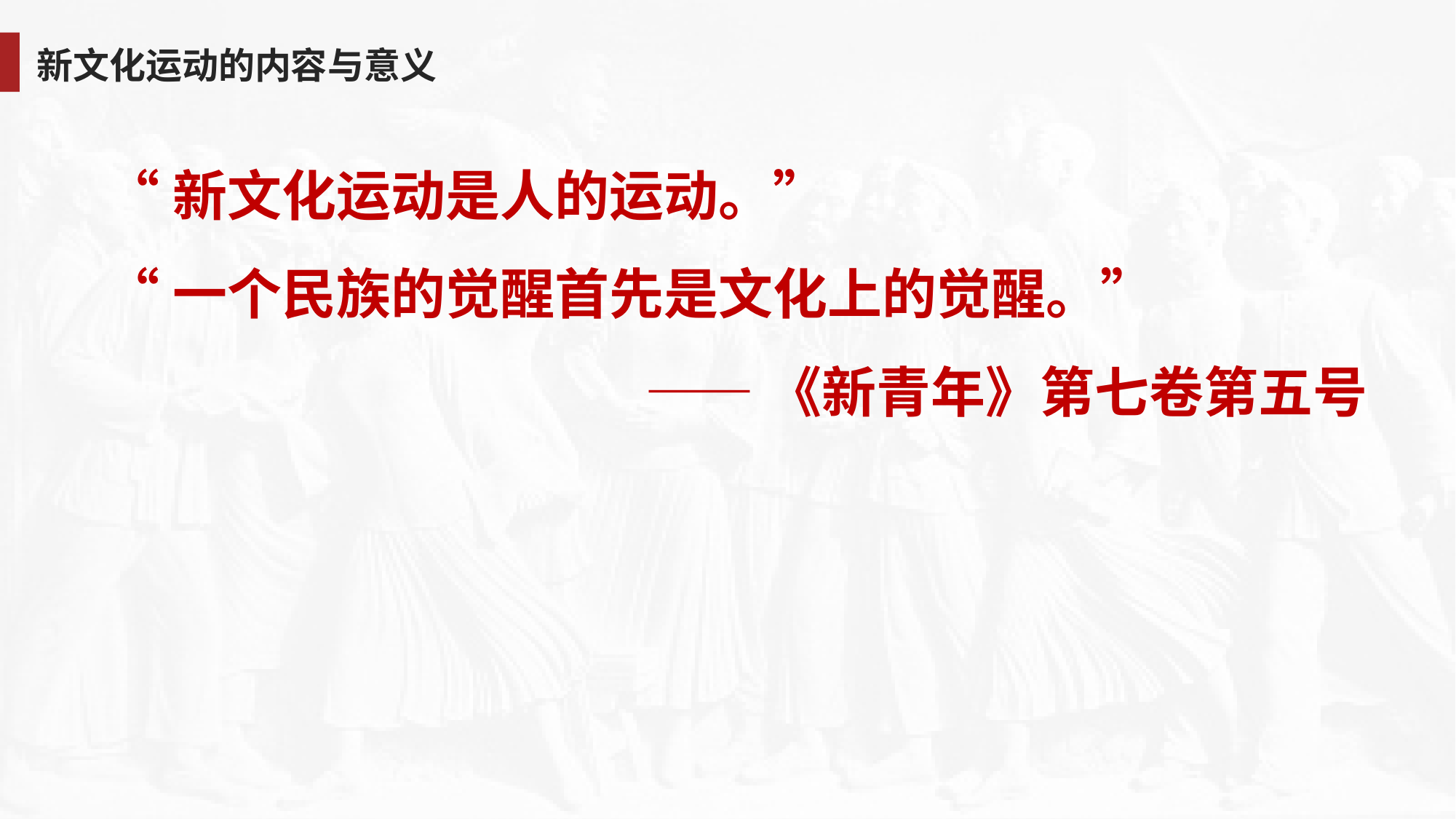

“新文化运动是人的运动。”
    “一个民族的觉醒首先是文化上的觉醒。”
——《新青年》第七卷第五号

新文化运动的内容与意义